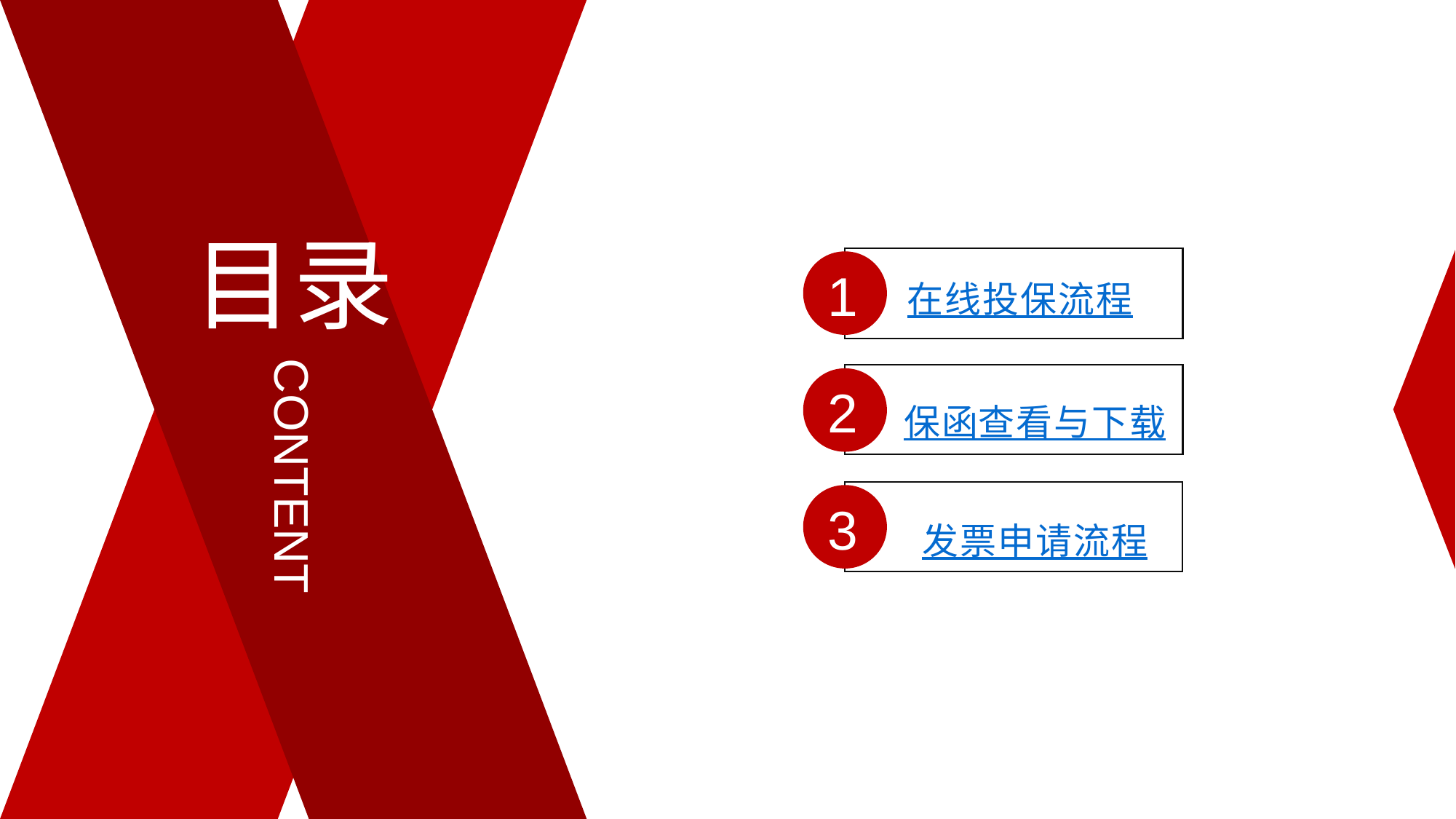

目录
在线投保流程

1

保函查看与下载

2

发票申请流程
3

CONTENT